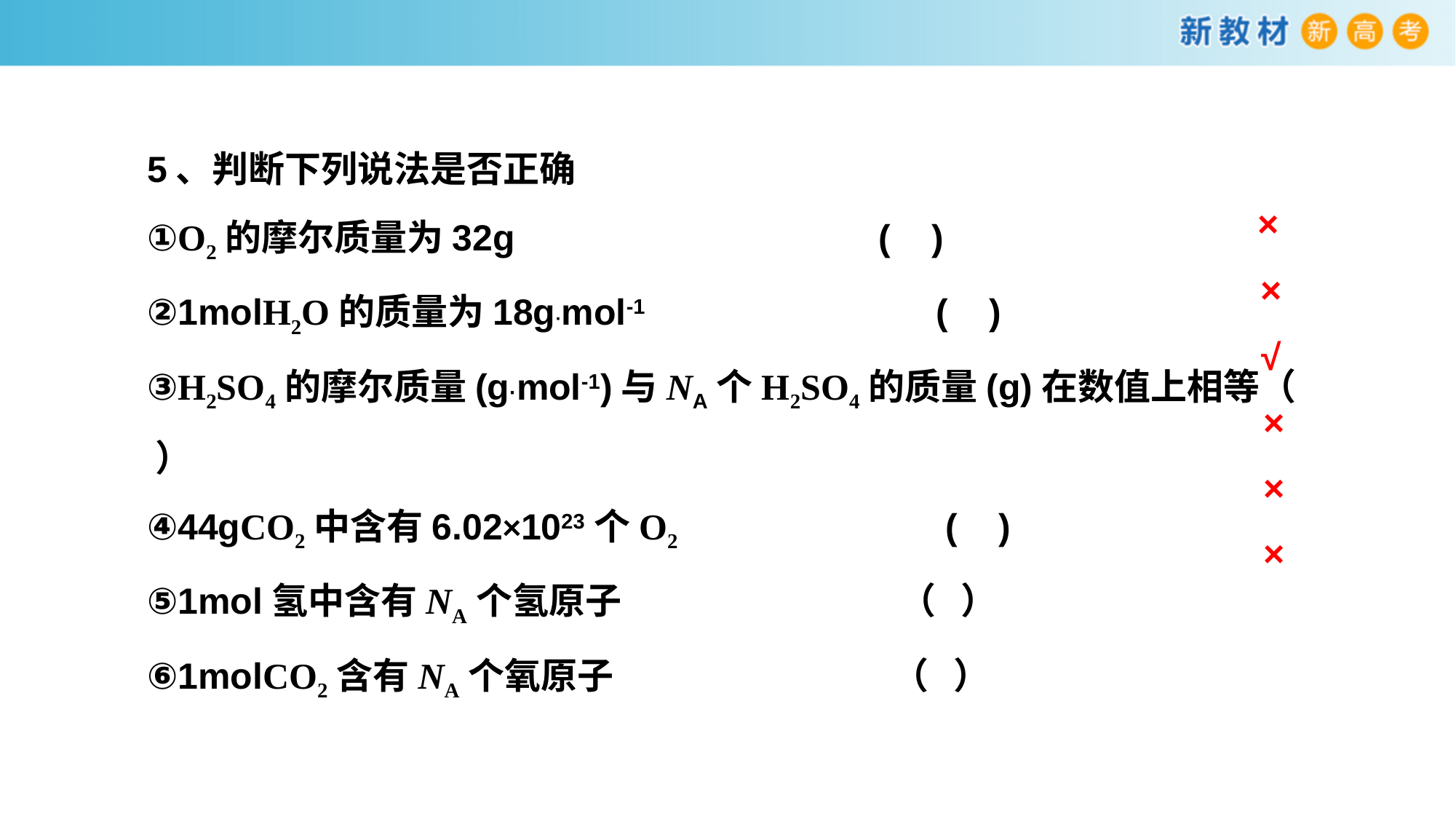

5、判断下列说法是否正确
①O2的摩尔质量为32g                                                    (    )
②1molH2O的质量为18g·mol-1                                               (    )
③H2SO4的摩尔质量(g·mol-1)与NA个H2SO4的质量(g)在数值上相等（   ）
④44gCO2中含有6.02×1023个O2                                              (    )
⑤1mol氢中含有NA个氢原子                                  （   ）
⑥1molCO2含有NA个氧原子                                  （   ）
×
×
√
×
×
×